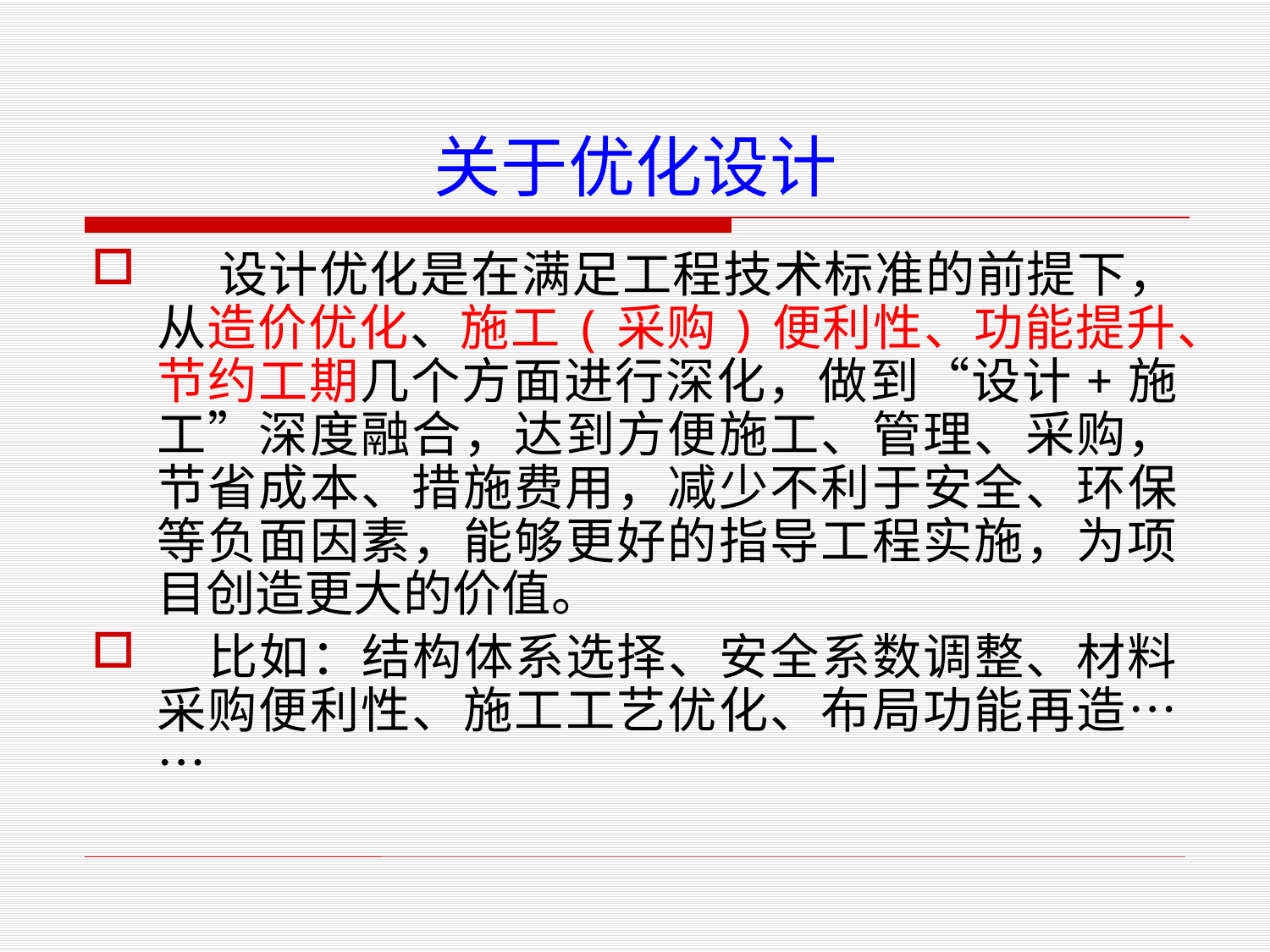

# 关于优化设计
    设计优化是在满足工程技术标准的前提下，从造价优化、施工(采购)便利性、功能提升、节约工期几个方面进行深化，做到“设计+施工”深度融合，达到方便施工、管理、采购，节省成本、措施费用，减少不利于安全、环保等负面因素，能够更好的指导工程实施，为项目创造更大的价值。
   比如：结构体系选择、安全系数调整、材料采购便利性、施工工艺优化、布局功能再造……